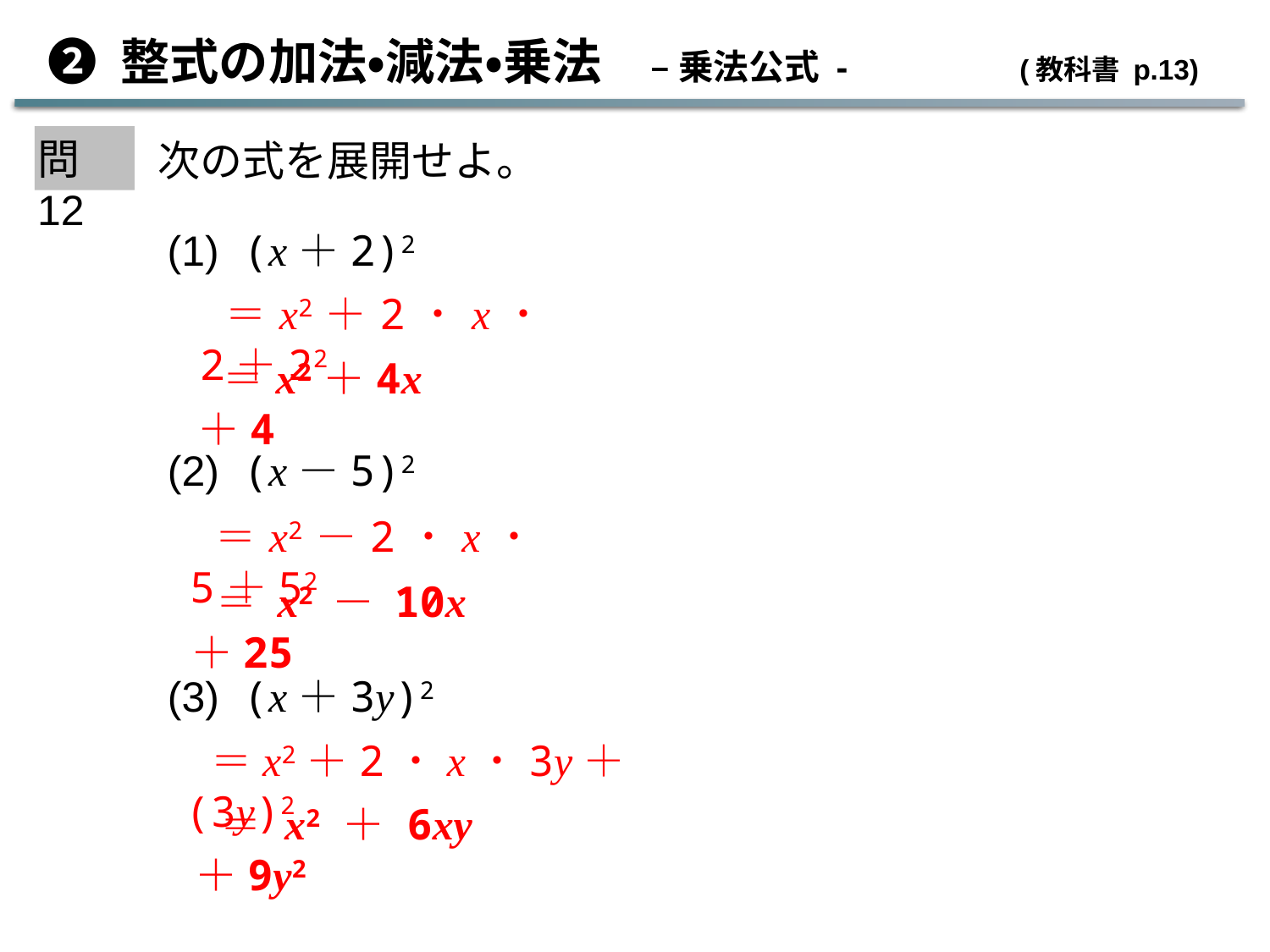

➋ 整式の加法・減法・乗法　– 乗法公式 -	      (教科書 p.13)
問12

次の式を展開せよ。
(1)  (x＋2)2
＝x2＋2・x・2＋22
＝x2＋4x＋4
(2)  (x－5)2
＝x2－2・x・5＋52
＝x2－10x＋25
(3)  (x＋3y)2
＝x2＋2・x・3y＋(3y)2
＝x2＋6xy＋9y2